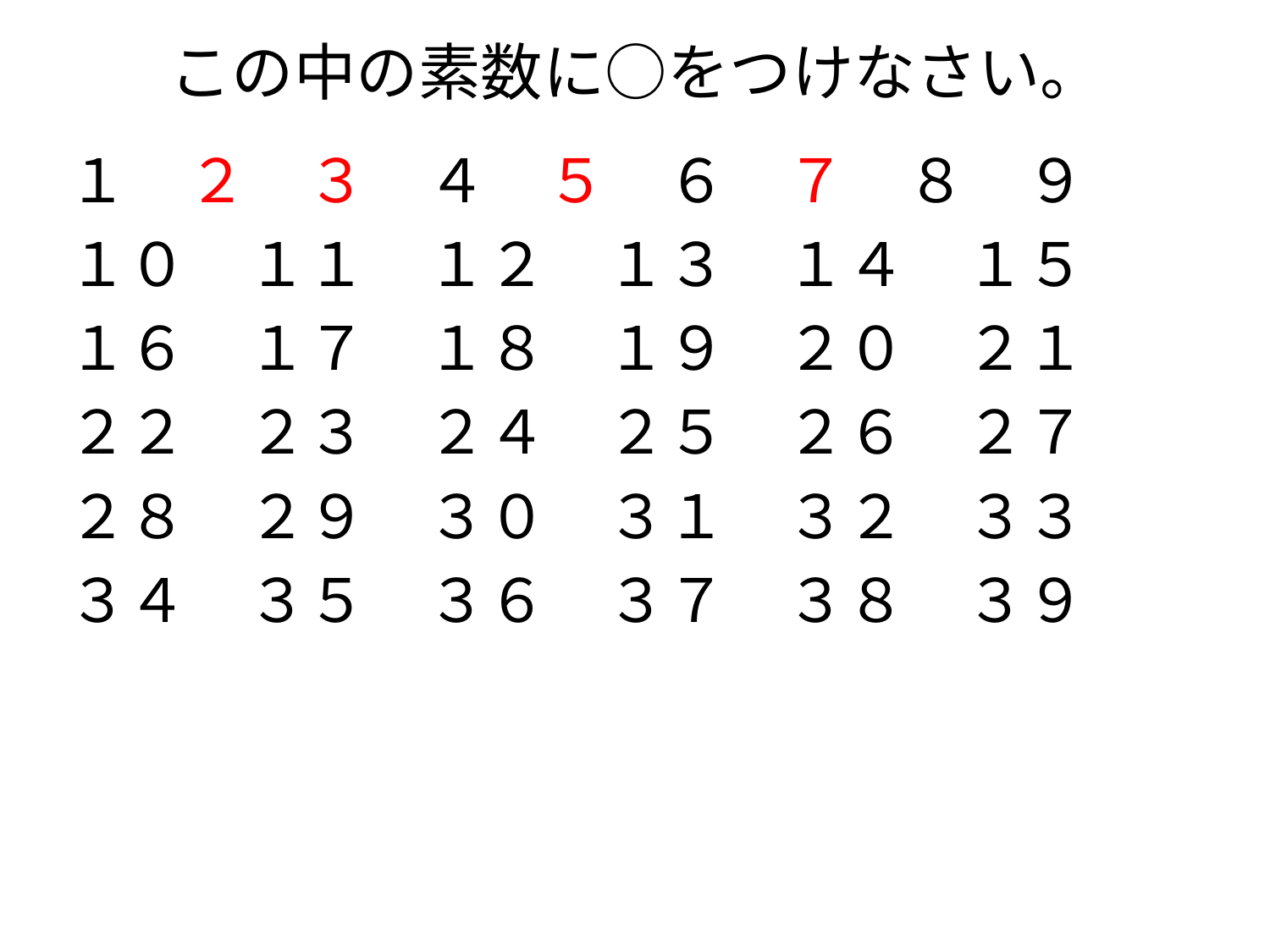

# この中の素数に○をつけなさい。
１　２　３　４　５　６　７　８　９
１０　１１　１２　１３　１４　１５
１６　１７　１８　１９　２０　２１
２２　２３　２４　２５　２６　２７
２８　２９　３０　３１　３２　３３
３４　３５　３６　３７　３８　３９